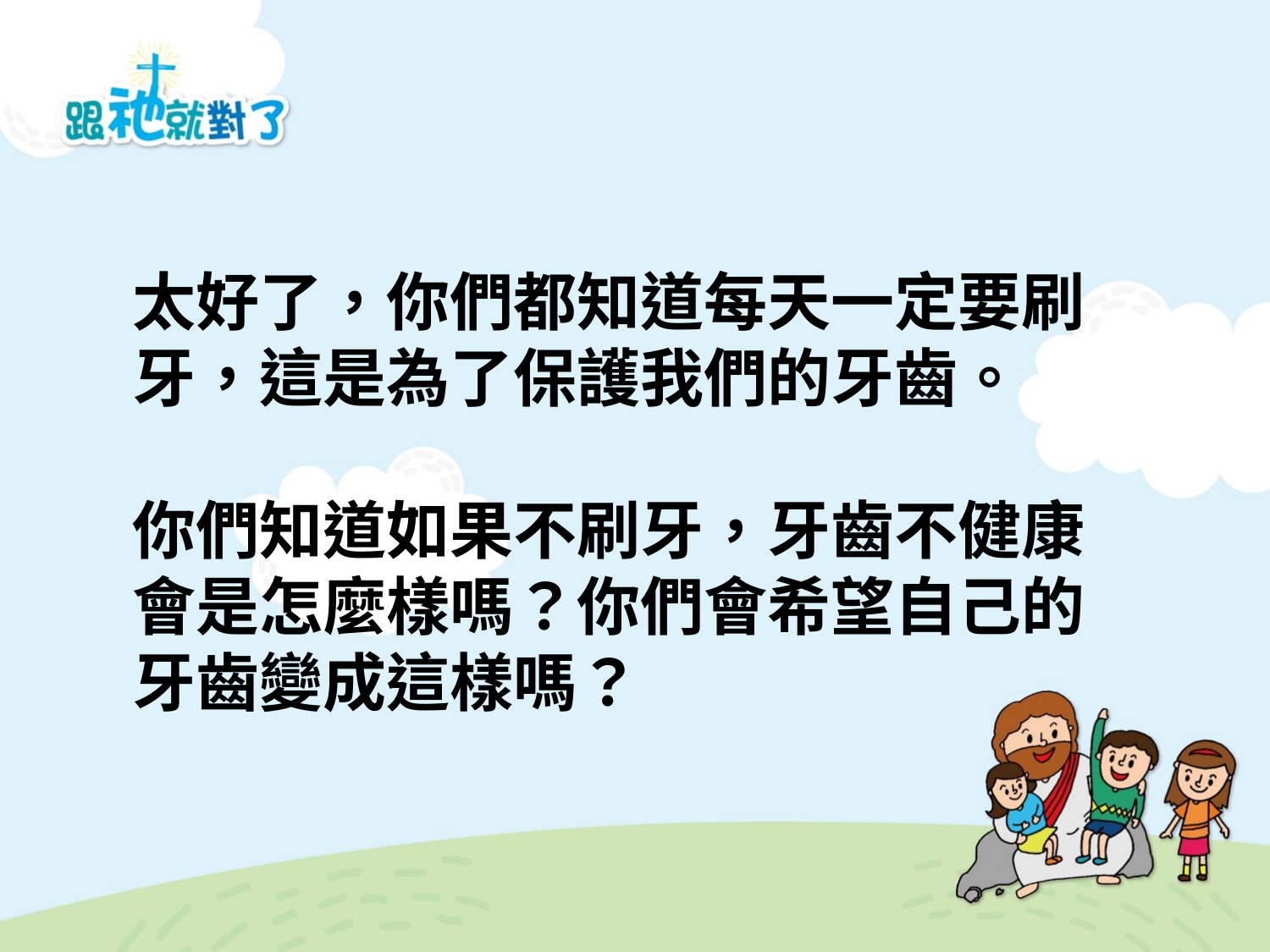

太好了，你們都知道每天一定要刷牙，這是為了保護我們的牙齒。

你們知道如果不刷牙，牙齒不健康會是怎麼樣嗎？你們會希望自己的牙齒變成這樣嗎？